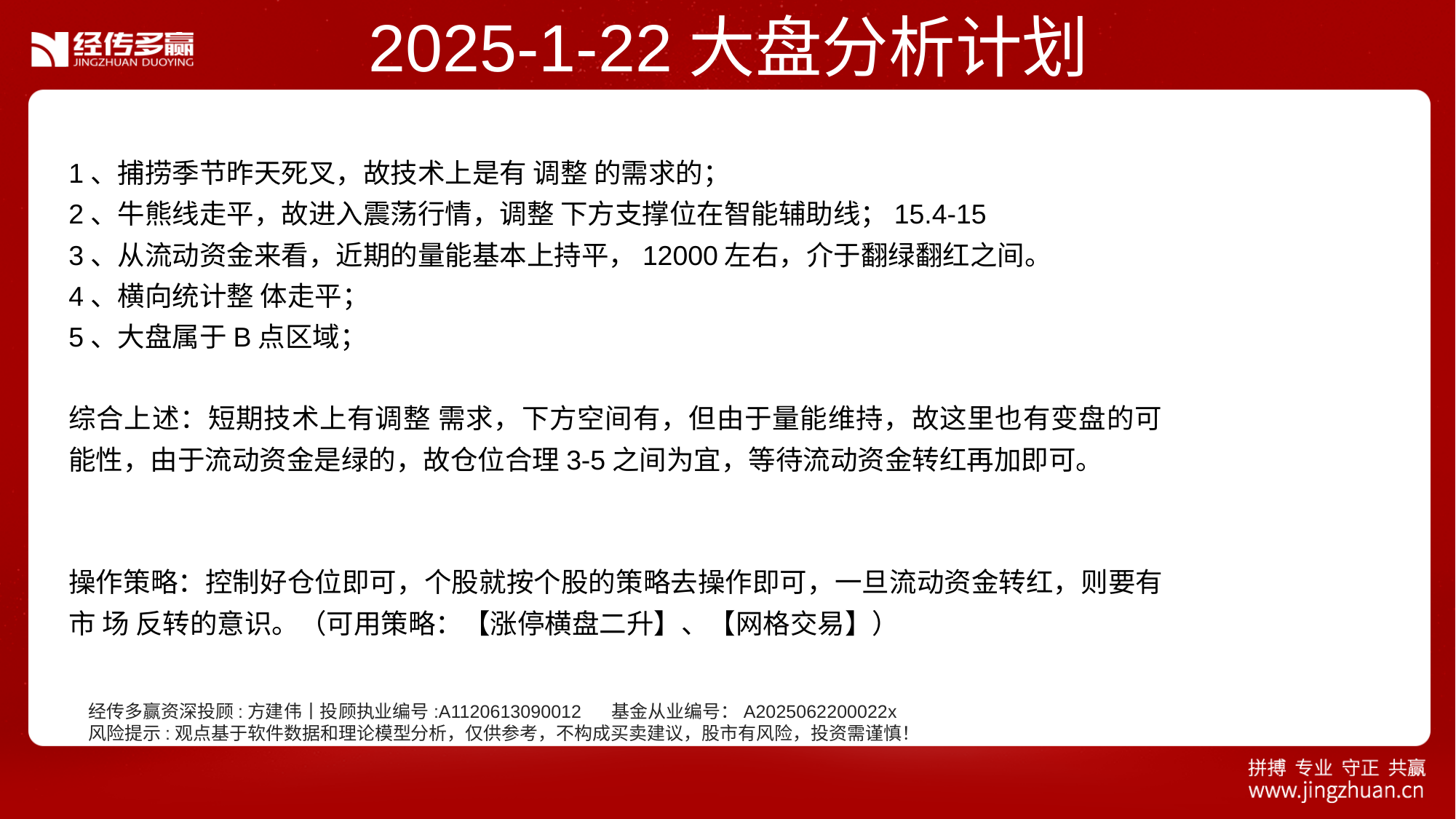

2025-1-22大盘分析计划
1、捕捞季节昨天死叉，故技术上是有 调整 的需求的；
2、牛熊线走平，故进入震荡行情，调整 下方支撑位在智能辅助线；15.4-15
3、从流动资金来看，近期的量能基本上持平，12000左右，介于翻绿翻红之间。
4、横向统计整 体走平；
5、大盘属于B点区域；

综合上述：短期技术上有调整 需求，下方空间有，但由于量能维持，故这里也有变盘的可能性，由于流动资金是绿的，故仓位合理3-5之间为宜，等待流动资金转红再加即可。

操作策略：控制好仓位即可，个股就按个股的策略去操作即可，一旦流动资金转红，则要有市 场 反转的意识。（可用策略：【涨停横盘二升】、【网格交易】）